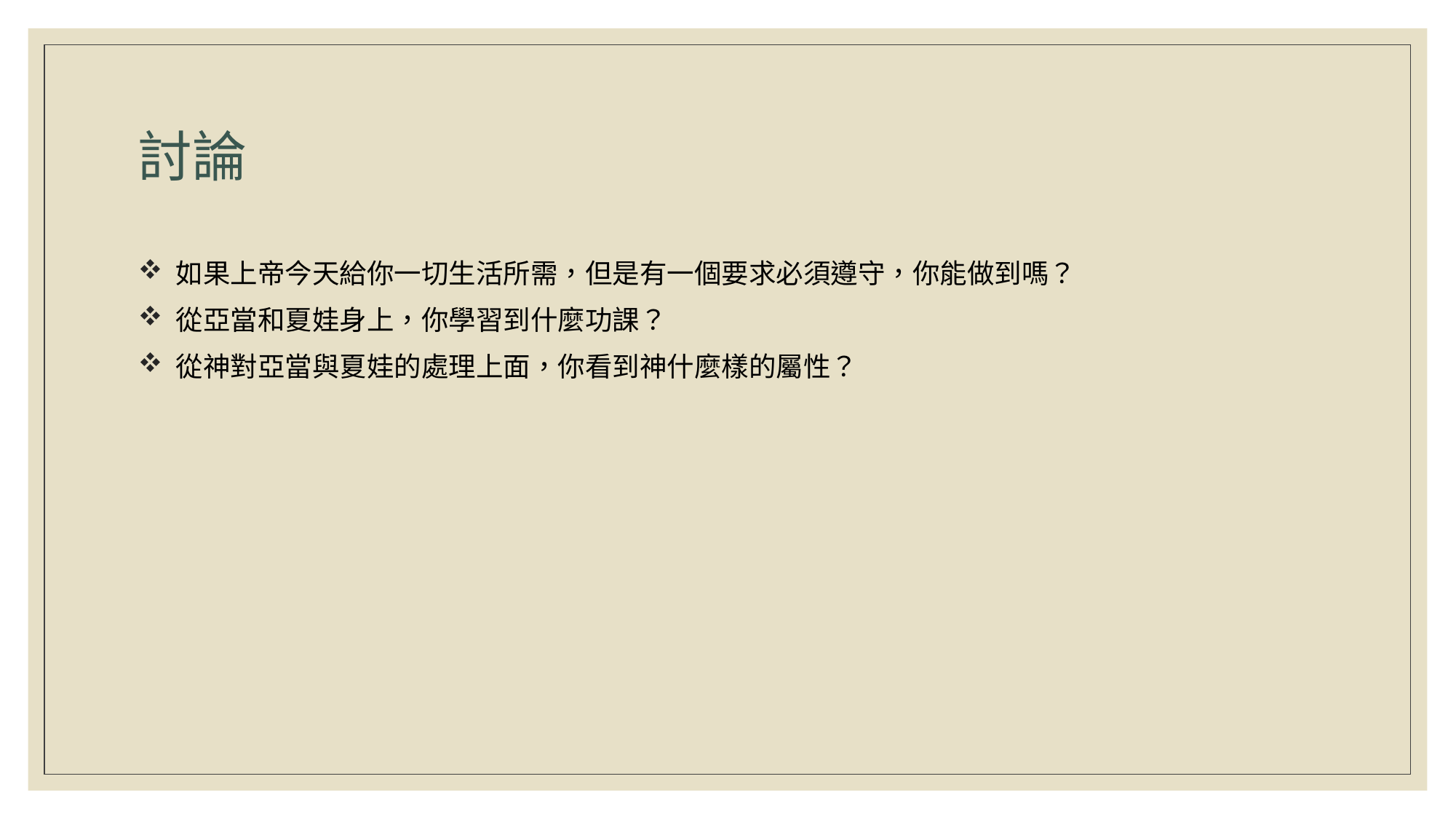

# 討論
 如果上帝今天給你一切生活所需，但是有一個要求必須遵守，你能做到嗎？
 從亞當和夏娃身上，你學習到什麼功課？
 從神對亞當與夏娃的處理上面，你看到神什麼樣的屬性？